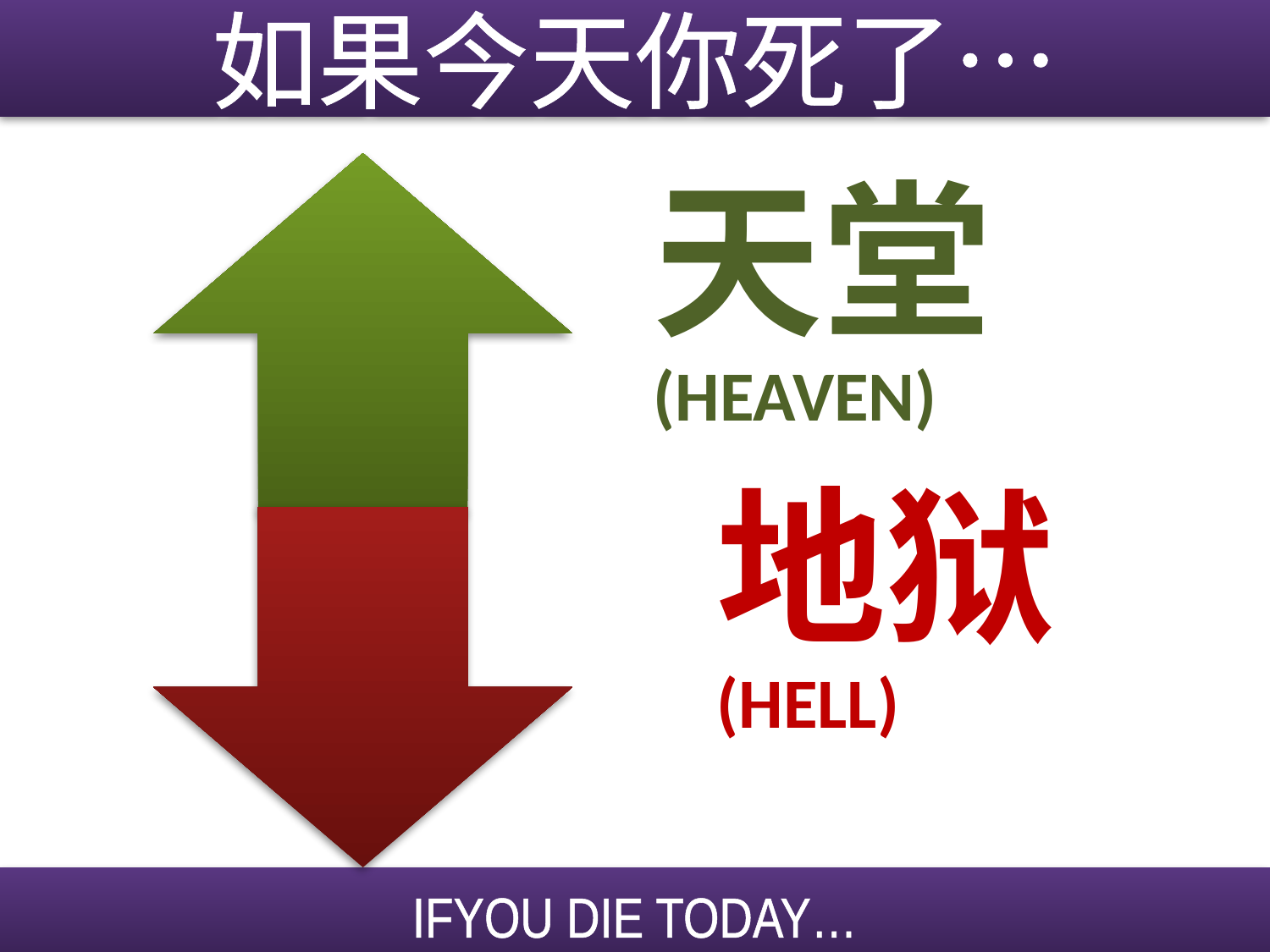

如果今天你死了…
天堂 (Heaven)
地狱 (Hell)
IFYOU DIE TODAY…